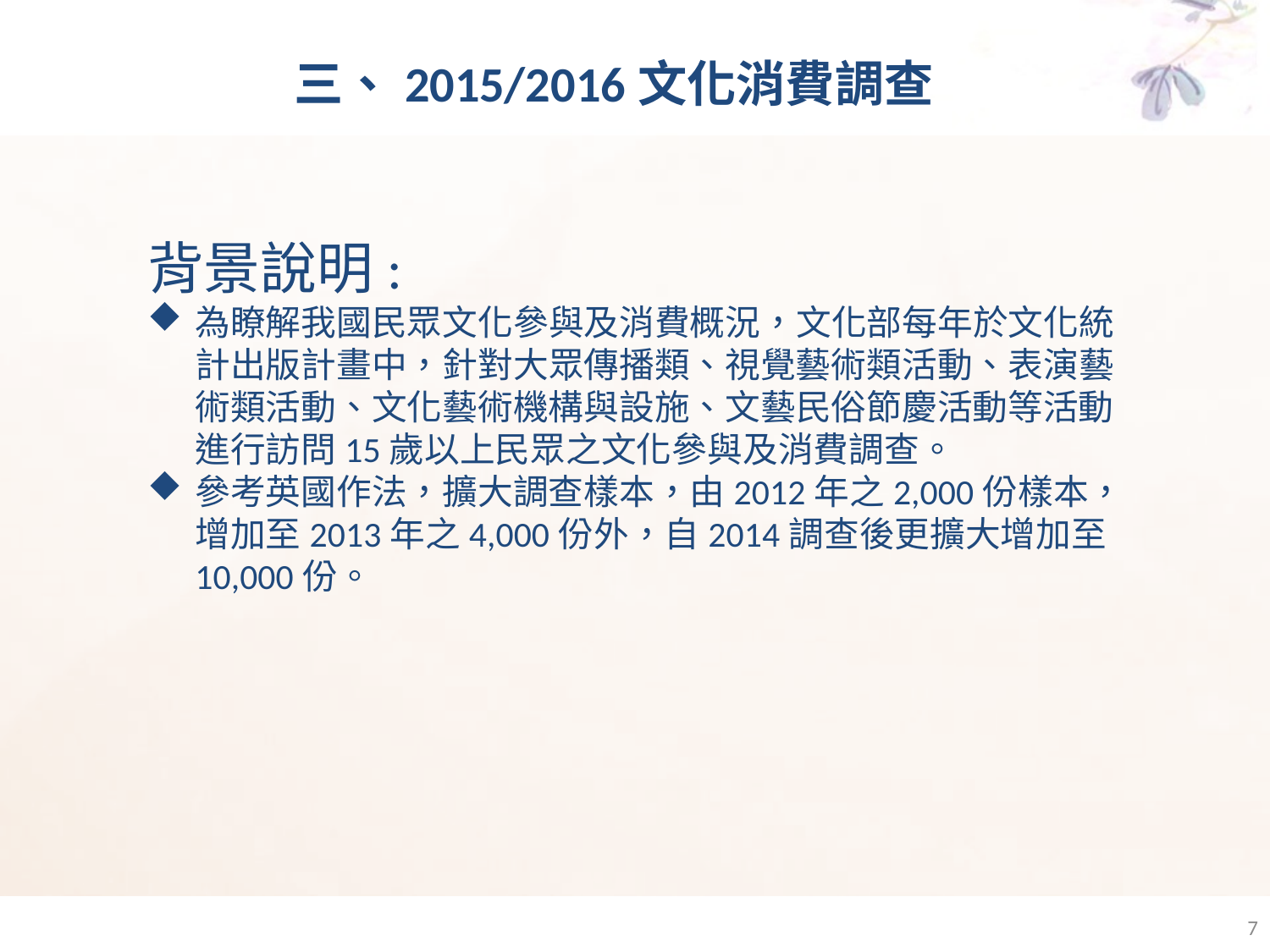

三、2015/2016文化消費調查
背景說明:
為瞭解我國民眾文化參與及消費概況，文化部每年於文化統計出版計畫中，針對大眾傳播類、視覺藝術類活動、表演藝術類活動、文化藝術機構與設施、文藝民俗節慶活動等活動進行訪問15歲以上民眾之文化參與及消費調查。
參考英國作法，擴大調查樣本，由2012年之2,000份樣本，增加至2013年之4,000份外，自2014調查後更擴大增加至10,000份。

7